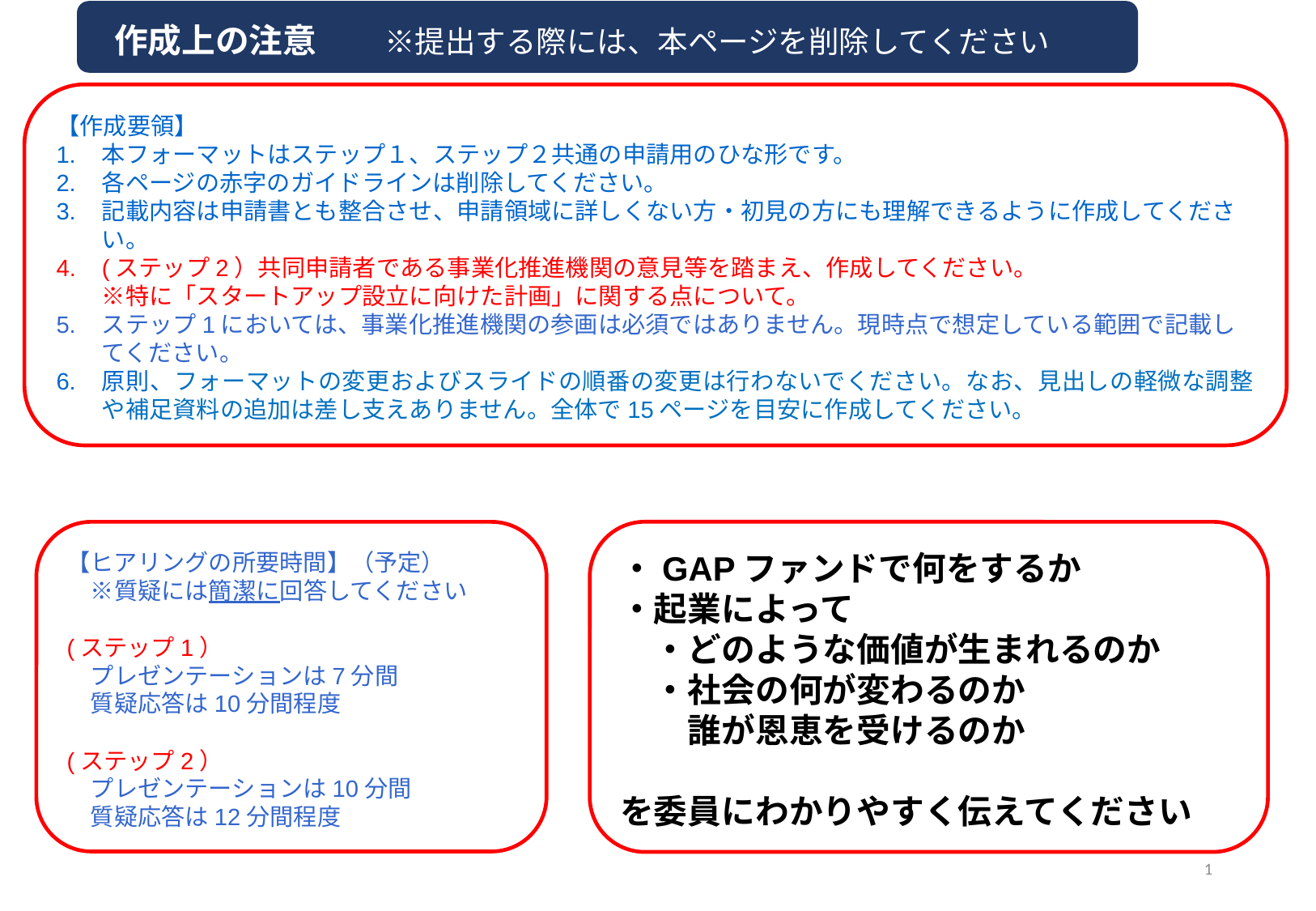

作成上の注意　　※提出する際には、本ページを削除してください
1
【作成要領】
本フォーマットはステップ１、ステップ２共通の申請用のひな形です。
各ページの赤字のガイドラインは削除してください。
記載内容は申請書とも整合させ、申請領域に詳しくない方・初見の方にも理解できるように作成してください。
(ステップ2）共同申請者である事業化推進機関の意見等を踏まえ、作成してください。
※特に「スタートアップ設立に向けた計画」に関する点について。
ステップ1においては、事業化推進機関の参画は必須ではありません。現時点で想定している範囲で記載してください。
原則、フォーマットの変更およびスライドの順番の変更は行わないでください。なお、見出しの軽微な調整や補足資料の追加は差し支えありません。全体で15ページを目安に作成してください。
【ヒアリングの所要時間】（予定）
　※質疑には簡潔に回答してください

(ステップ1）
　プレゼンテーションは7分間
　質疑応答は10分間程度
(ステップ2）
　プレゼンテーションは10分間
　質疑応答は12分間程度
・GAPファンドで何をするか
・起業によって
　・どのような価値が生まれるのか
　・社会の何が変わるのか
　　誰が恩恵を受けるのか

を委員にわかりやすく伝えてください
1